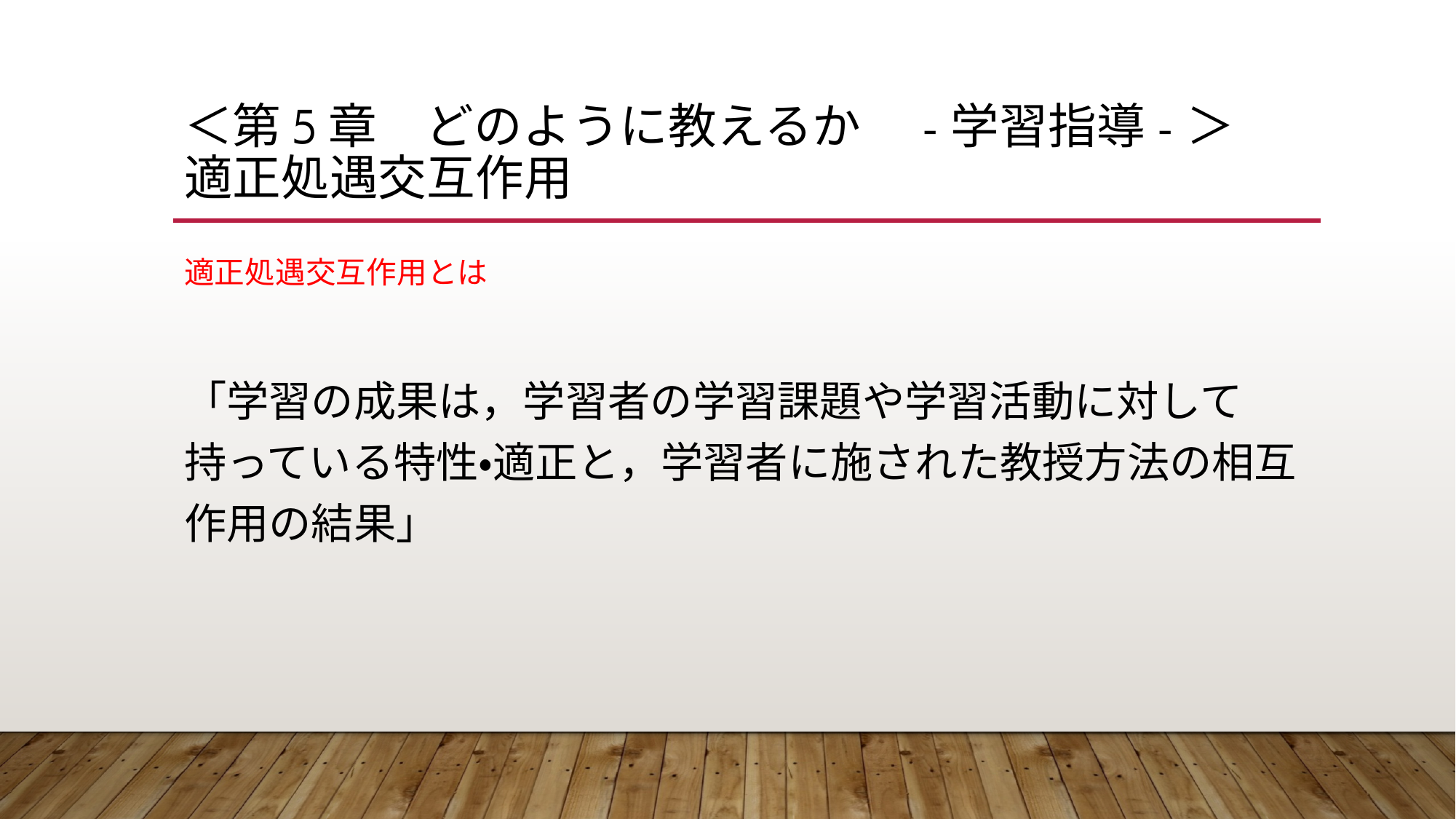

# ＜第5章　どのように教えるか　-学習指導-＞ 適正処遇交互作用
適正処遇交互作用とは

「学習の成果は，学習者の学習課題や学習活動に対して持っている特性・適正と，学習者に施された教授方法の相互作用の結果」